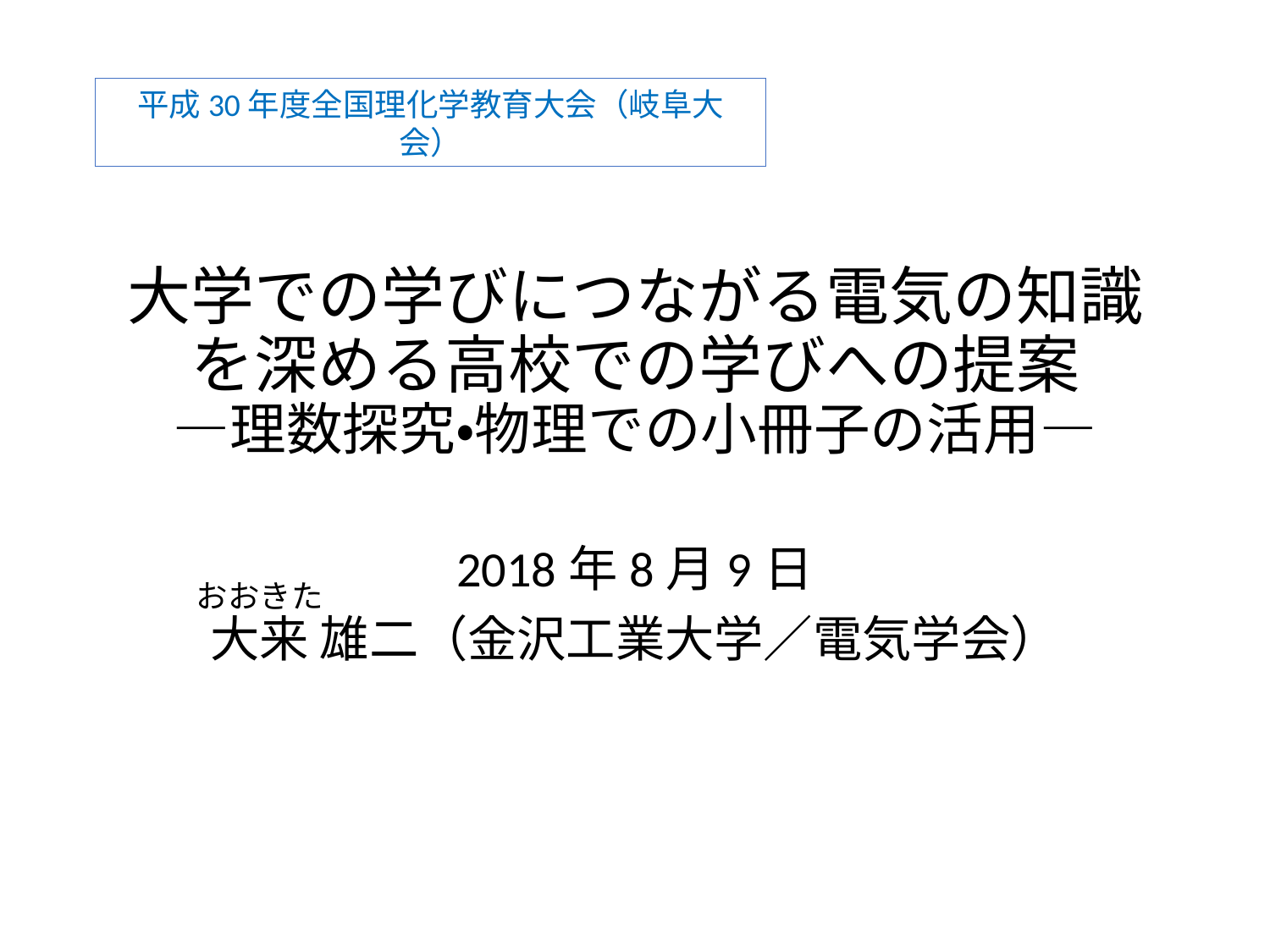

平成30年度全国理化学教育大会（岐阜大会）
# 大学での学びにつながる電気の知識を深める高校での学びへの提案 ―理数探究・物理での小冊子の活用―
2018年8月9日
大来 雄二（金沢工業大学／電気学会）
おおきた